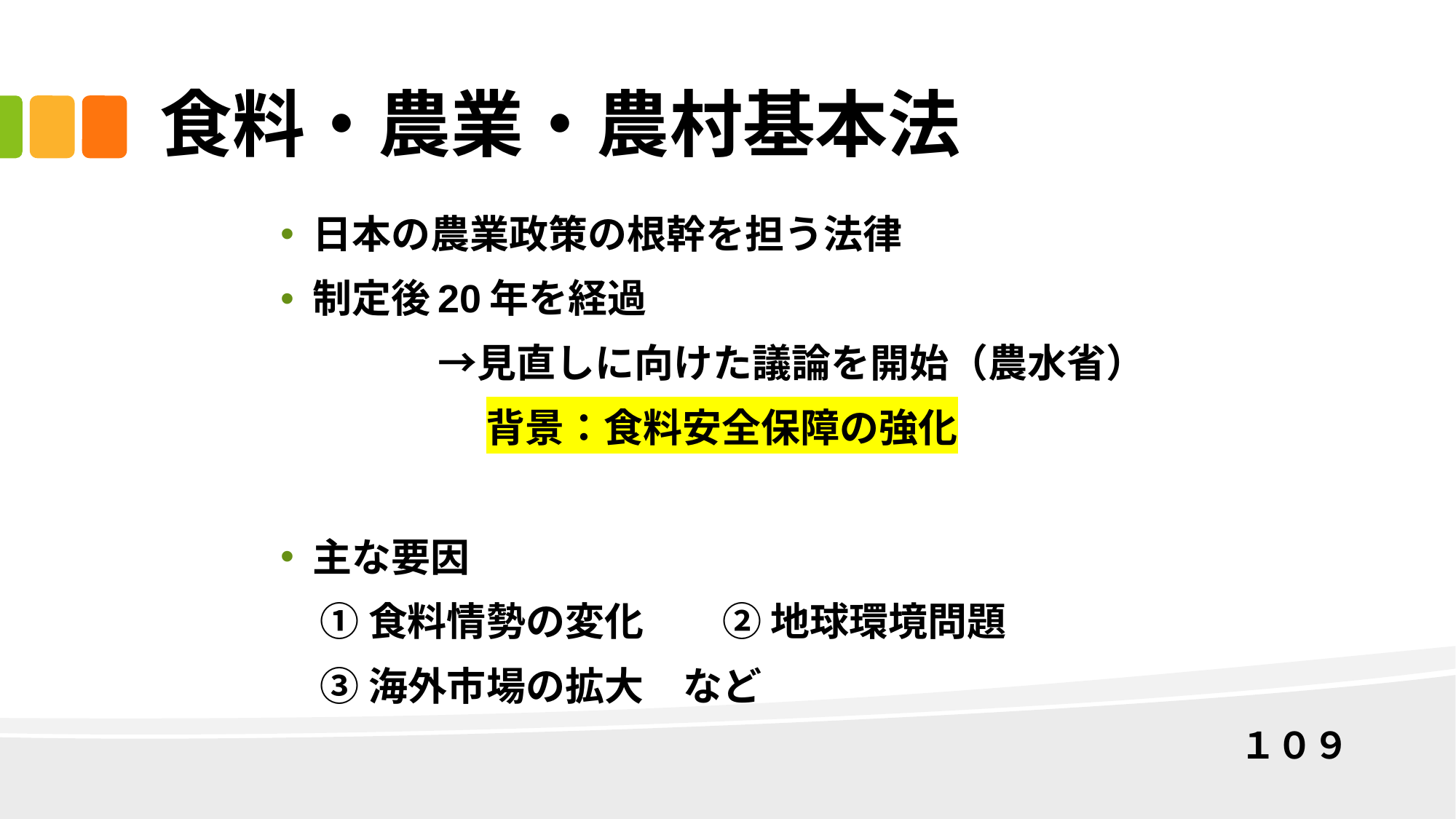

# 食料・農業・農村基本法
日本の農業政策の根幹を担う法律
制定後20年を経過
　　　　→見直しに向けた議論を開始（農水省）
　　　 　　背景：食料安全保障の強化

主な要因
　① 食料情勢の変化　　② 地球環境問題
　③ 海外市場の拡大　など
１０９